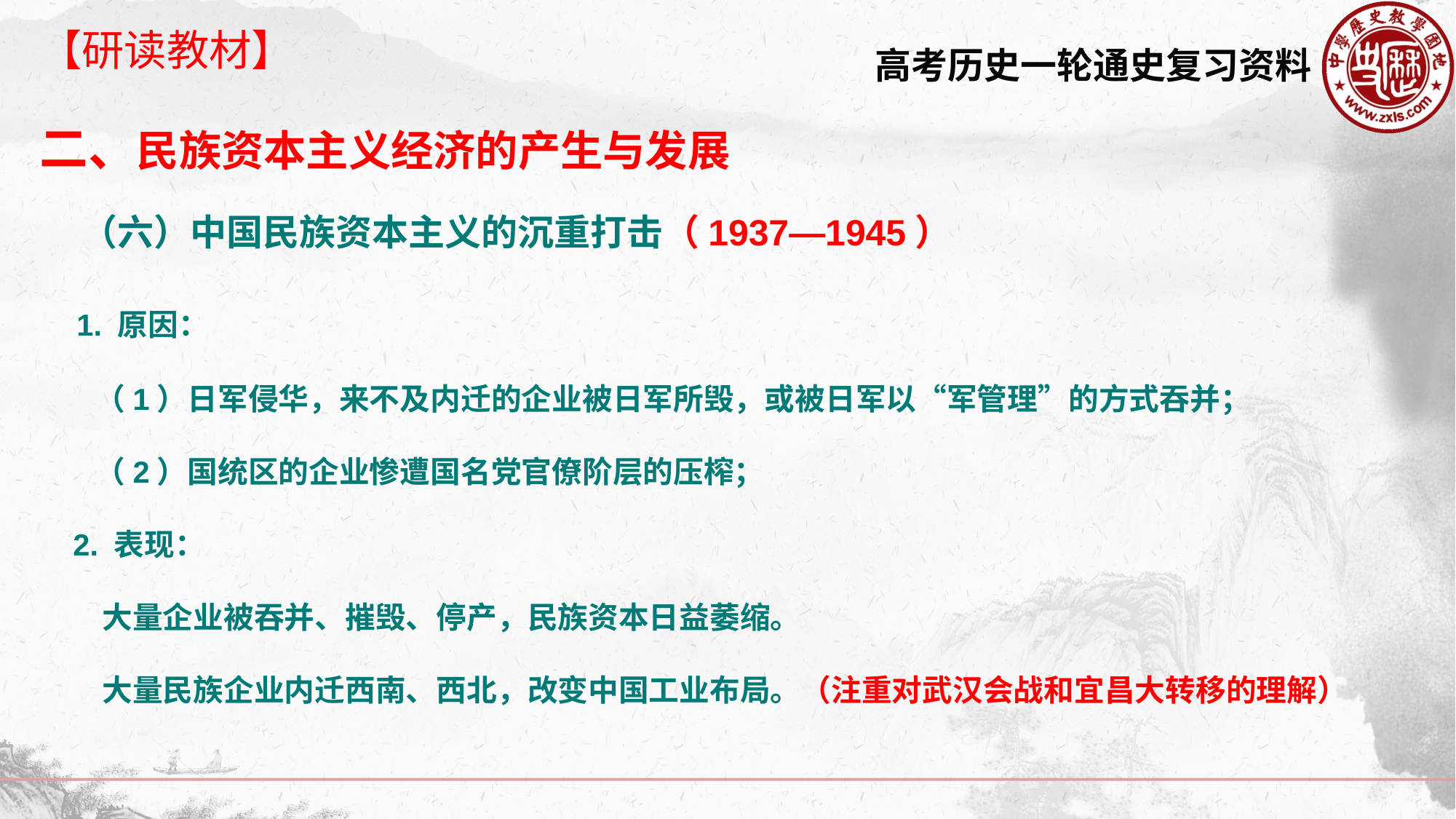

【研读教材】
二、民族资本主义经济的产生与发展
    （六）中国民族资本主义的沉重打击（1937—1945）
    1. 原因：
       （1）日军侵华，来不及内迁的企业被日军所毁，或被日军以“军管理”的方式吞并；
       （2）国统区的企业惨遭国名党官僚阶层的压榨；
    2. 表现：
        大量企业被吞并、摧毁、停产，民族资本日益萎缩。
        大量民族企业内迁西南、西北，改变中国工业布局。（注重对武汉会战和宜昌大转移的理解）